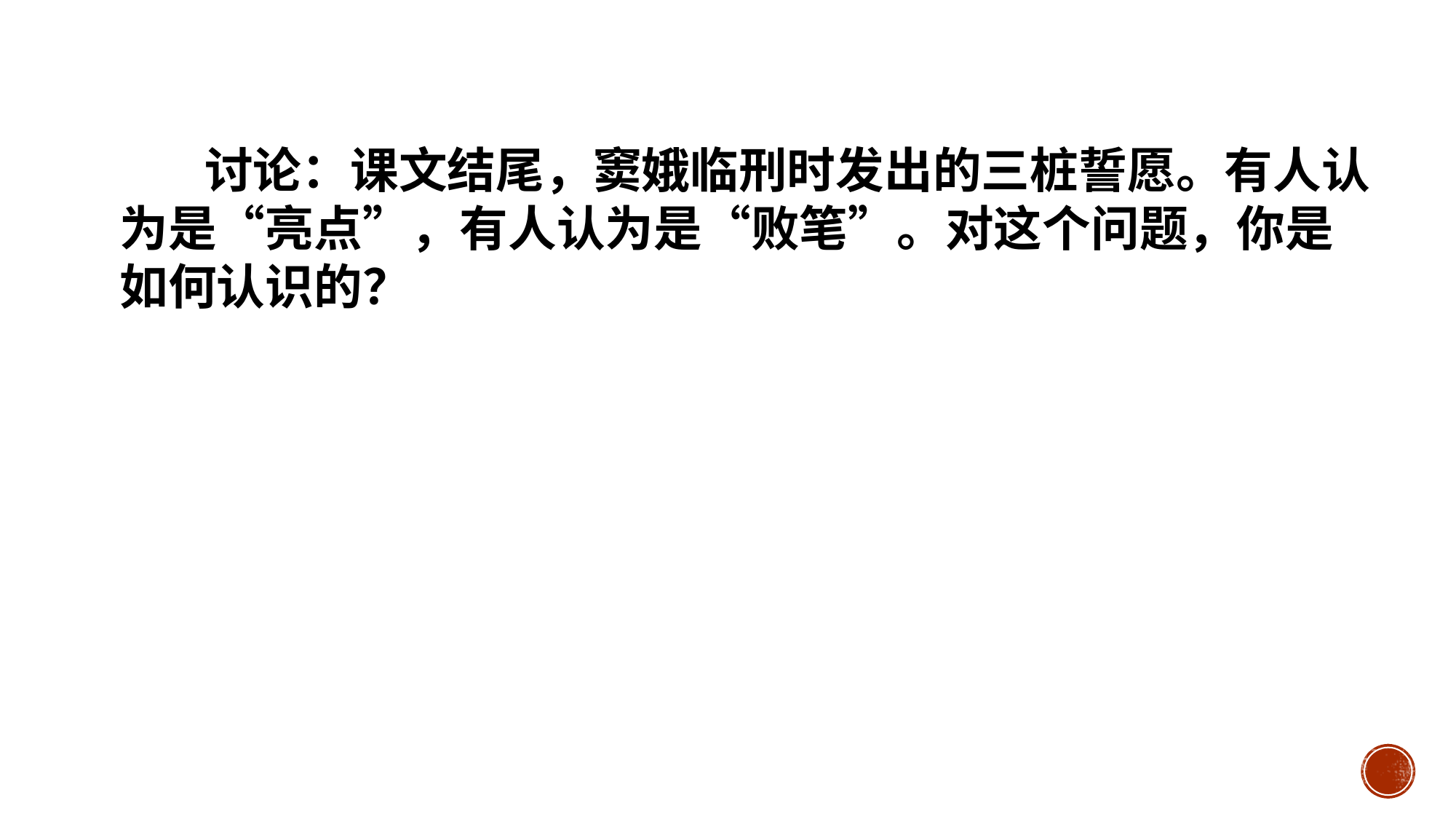

讨论：课文结尾，窦娥临刑时发出的三桩誓愿。有人认为是“亮点”，有人认为是“败笔”。对这个问题，你是如何认识的？